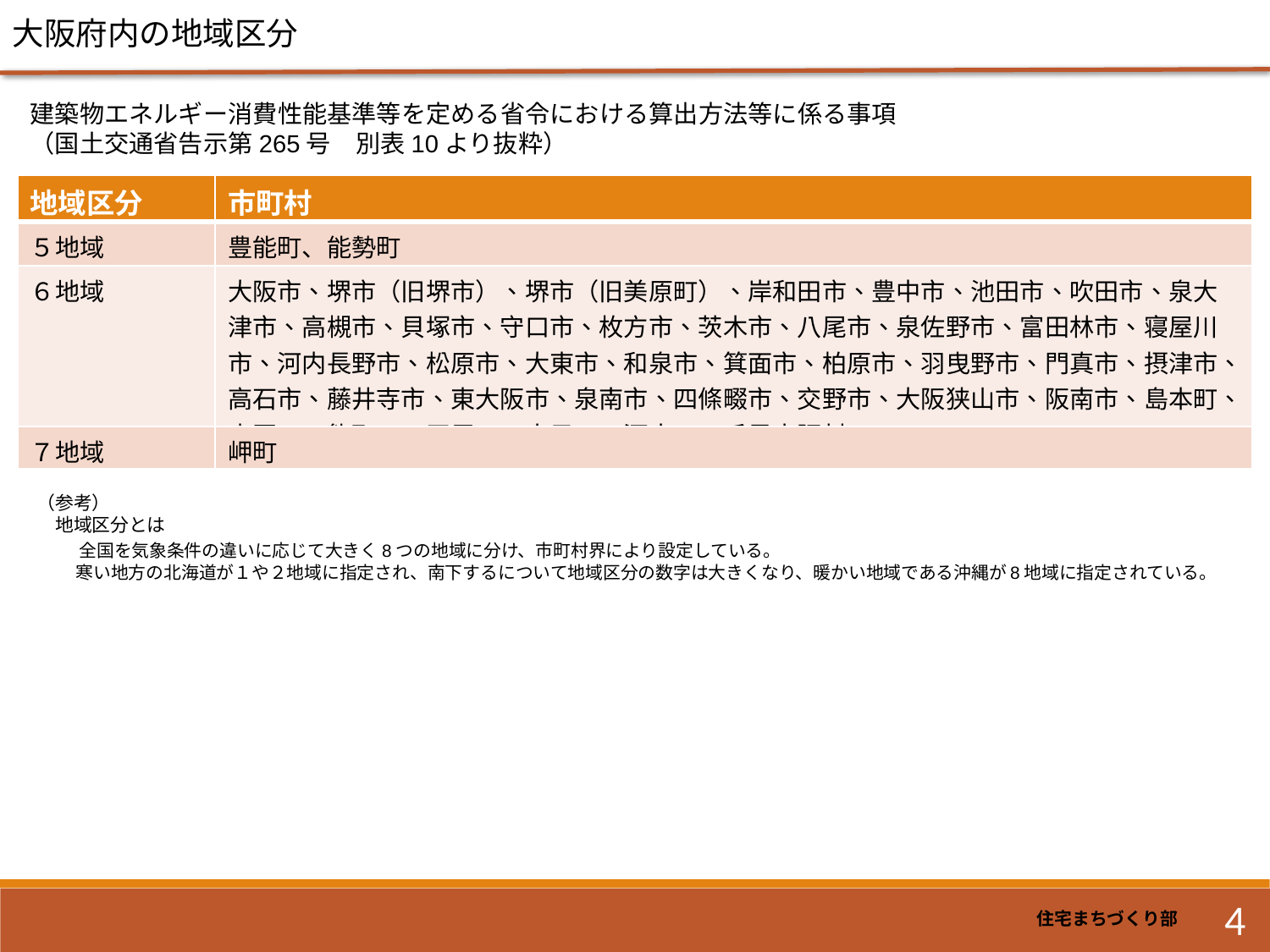

大阪府内の地域区分
建築物エネルギー消費性能基準等を定める省令における算出方法等に係る事項
（国土交通省告示第265号　別表10より抜粋）
| 地域区分 | 市町村 |
| --- | --- |
| ５地域 | 豊能町、能勢町 |
| ６地域 | 大阪市、堺市（旧堺市）、堺市（旧美原町）、岸和田市、豊中市、池田市、吹田市、泉大津市、高槻市、貝塚市、守口市、枚方市、茨木市、八尾市、泉佐野市、富田林市、寝屋川市、河内長野市、松原市、大東市、和泉市、箕面市、柏原市、羽曳野市、門真市、摂津市、高石市、藤井寺市、東大阪市、泉南市、四條畷市、交野市、大阪狭山市、阪南市、島本町、忠岡町、熊取町、田尻町、太子町、河南町、千早赤阪村 |
| ７地域 | 岬町 |
（参考）
　地域区分とは
　　全国を気象条件の違いに応じて大きく8つの地域に分け、市町村界により設定している。
　　 寒い地方の北海道が１や２地域に指定され、南下するについて地域区分の数字は大きくなり、暖かい地域である沖縄が8地域に指定されている。
4
住宅まちづくり部